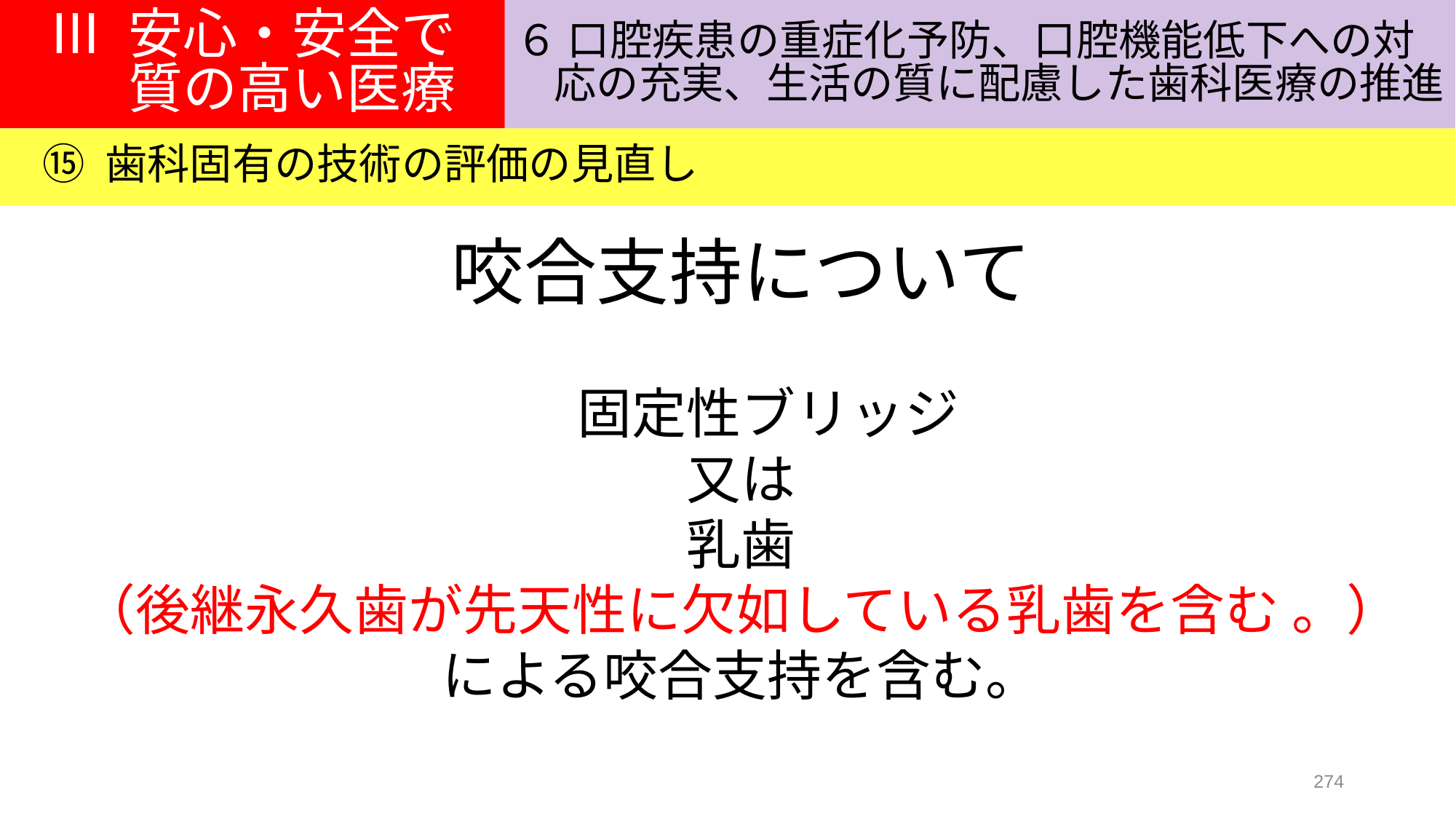

Ⅲ 安心・安全で
質の高い医療
６ 口腔疾患の重症化予防、口腔機能低下への対
応の充実、生活の質に配慮した歯科医療の推進
⑮ 歯科固有の技術の評価の見直し
咬合支持について

　固定性ブリッジ
又は
乳歯
（後継永久歯が先天性に欠如している乳歯を含む 。）
による咬合支持を含む。
274